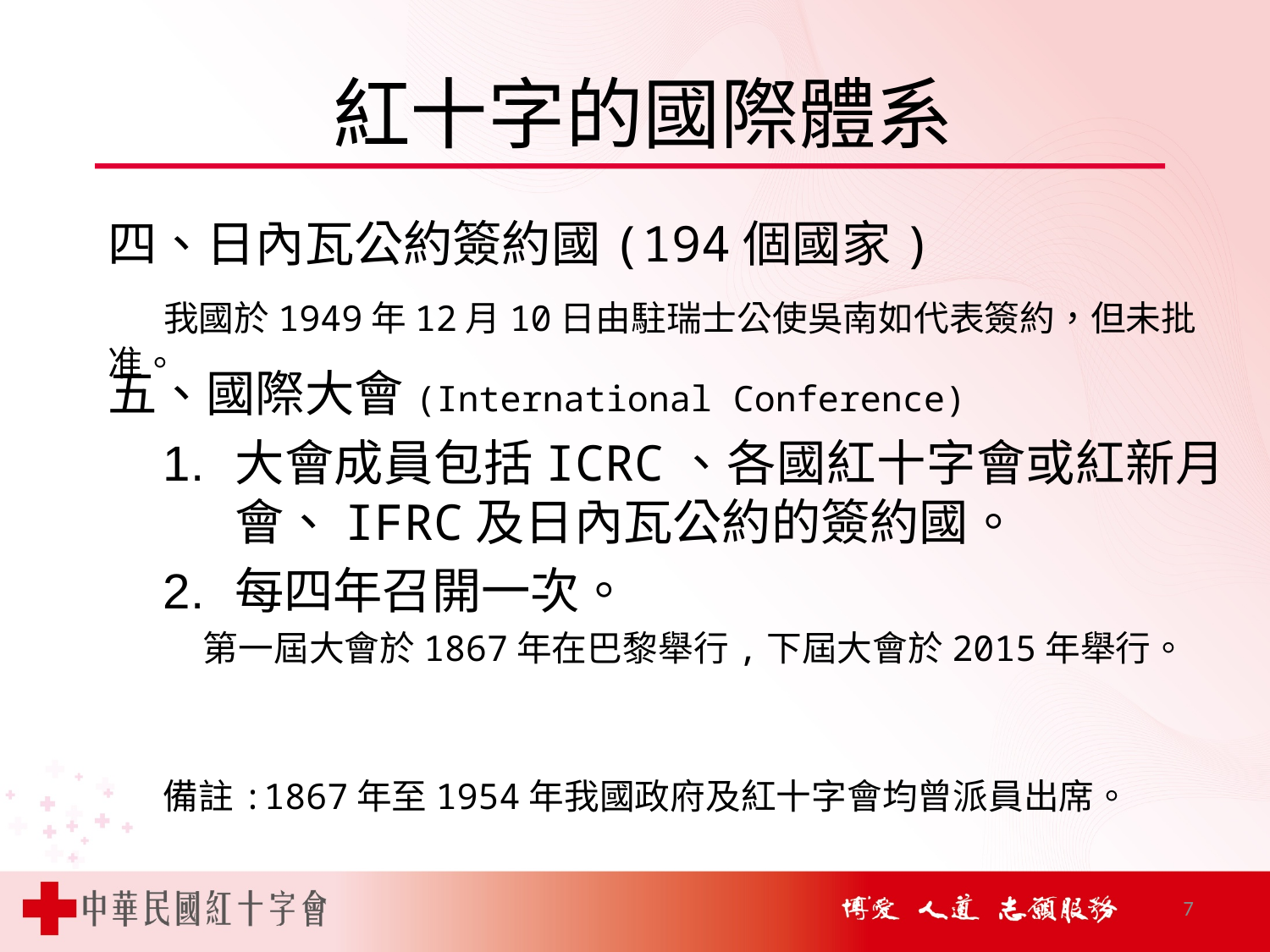

# 紅十字的國際體系

四、日內瓦公約簽約國(194個國家)
    我國於1949年12月10日由駐瑞士公使吳南如代表簽約，但未批准。
五、國際大會(International Conference)
大會成員包括ICRC、各國紅十字會或紅新月會、IFRC及日內瓦公約的簽約國。
每四年召開一次。
    第一屆大會於1867年在巴黎舉行,下屆大會於2015年舉行。

備註:1867年至1954年我國政府及紅十字會均曾派員出席。
7